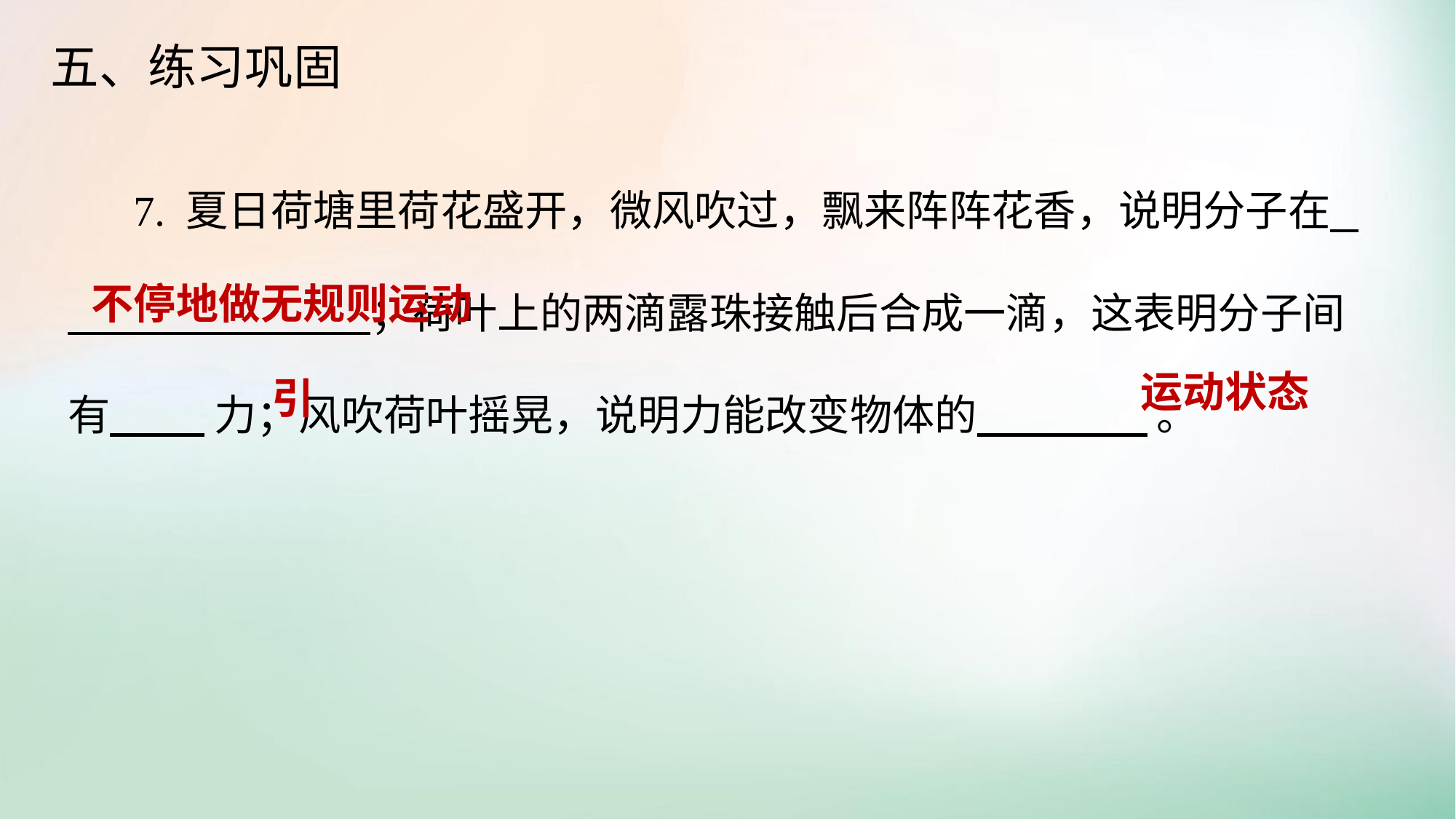

五、练习巩固
  7. 夏日荷塘里荷花盛开，微风吹过，飘来阵阵花香，说明分子在                                   ；荷叶上的两滴露珠接触后合成一滴，这表明分子间有           力；风吹荷叶摇晃，说明力能改变物体的                   。
不停地做无规则运动
运动状态
引